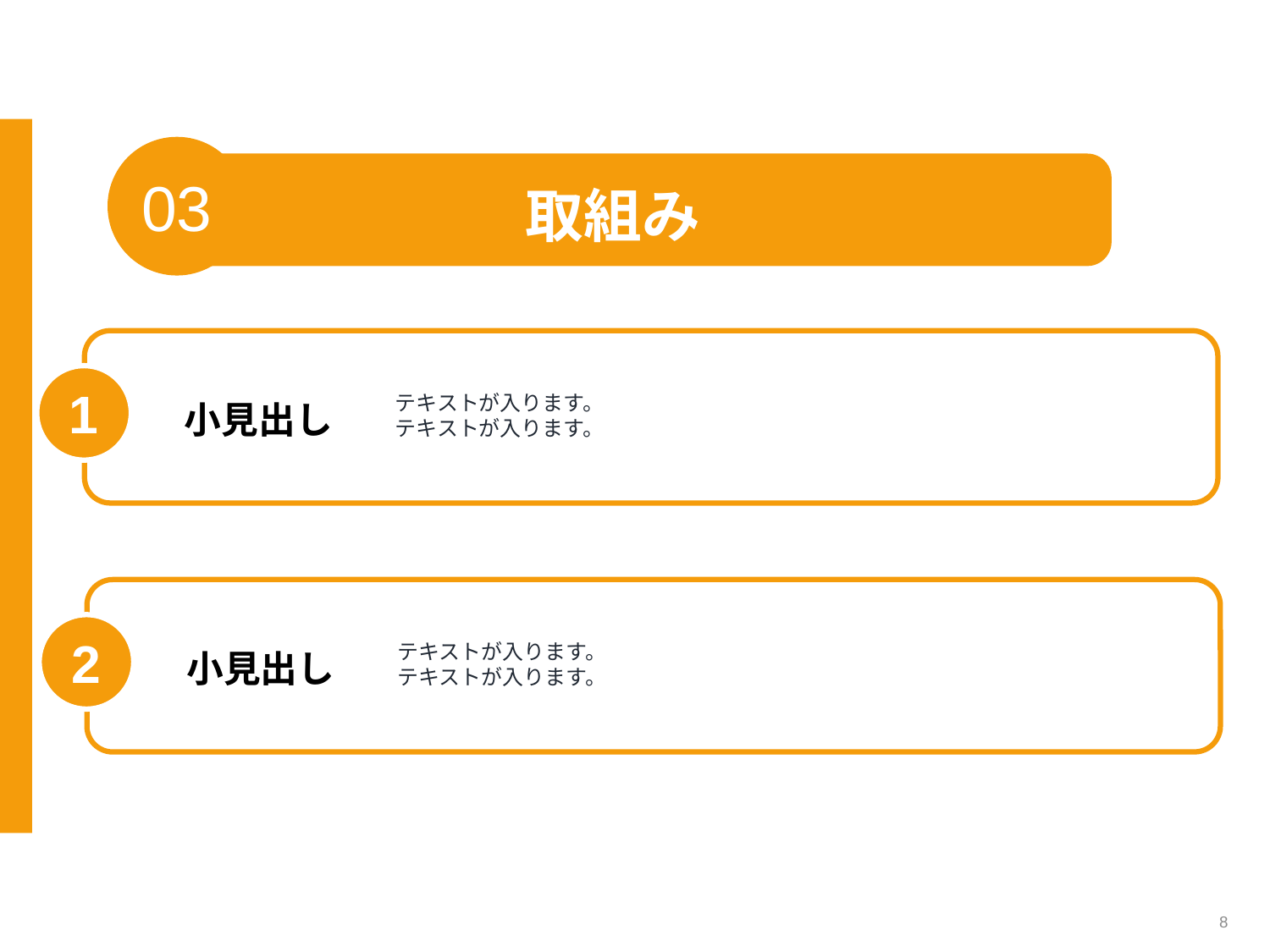

03

取組み

1
テキストが入ります。
テキストが入ります。
小見出し

2
テキストが入ります。
テキストが入ります。
小見出し
8